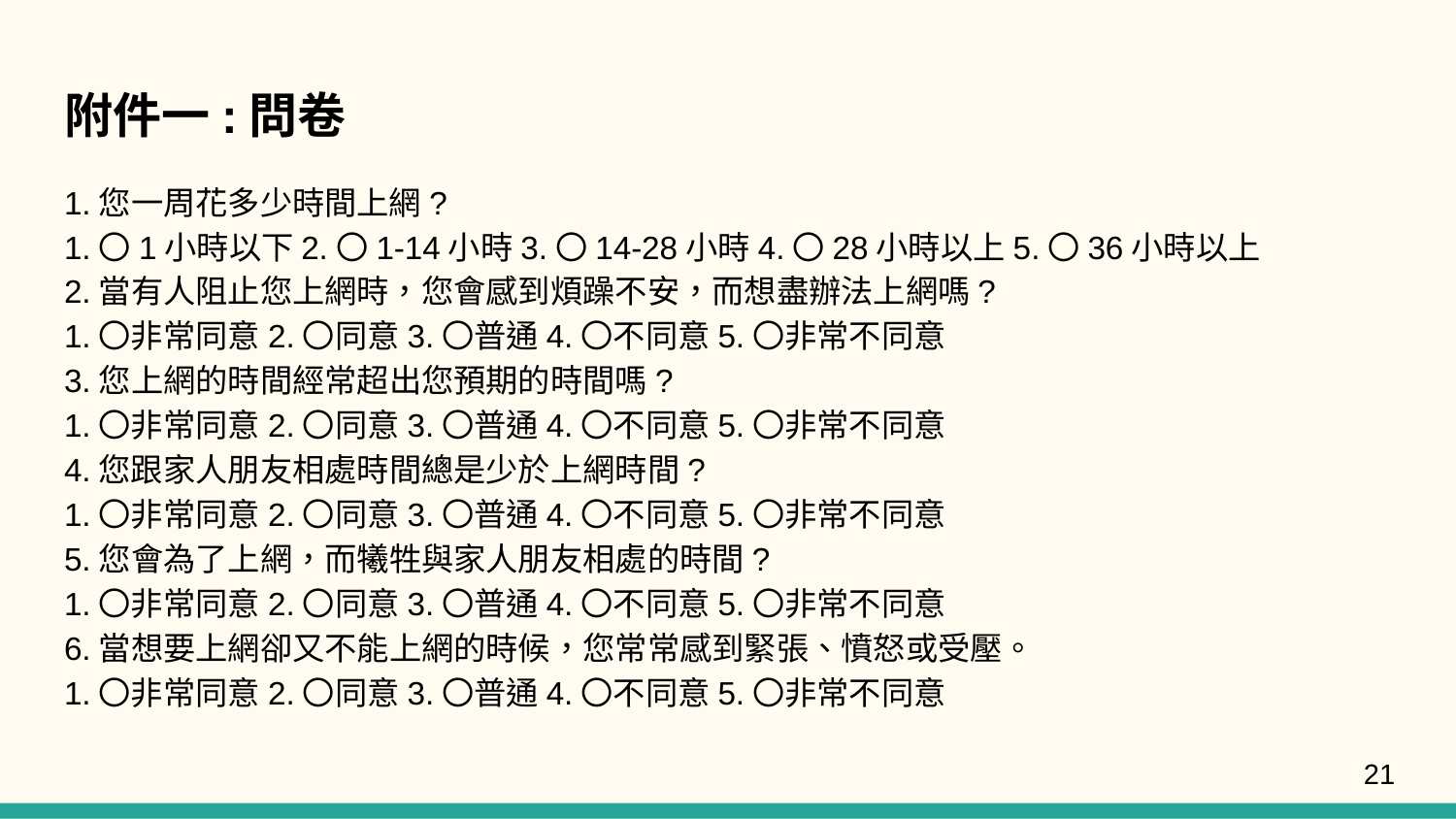

# 附件一:問卷
1.您一周花多少時間上網?
1.〇1小時以下2.〇1-14小時3.〇14-28小時4.〇28小時以上5.〇36小時以上
2.當有人阻止您上網時，您會感到煩躁不安，而想盡辦法上網嗎?
1.〇非常同意2.〇同意3.〇普通4.〇不同意5.〇非常不同意
3.您上網的時間經常超出您預期的時間嗎?
1.〇非常同意2.〇同意3.〇普通4.〇不同意5.〇非常不同意
4.您跟家人朋友相處時間總是少於上網時間?
1.〇非常同意2.〇同意3.〇普通4.〇不同意5.〇非常不同意
5.您會為了上網，而犧牲與家人朋友相處的時間?
1.〇非常同意2.〇同意3.〇普通4.〇不同意5.〇非常不同意
6.當想要上網卻又不能上網的時候，您常常感到緊張、憤怒或受壓。
1.〇非常同意2.〇同意3.〇普通4.〇不同意5.〇非常不同意
21